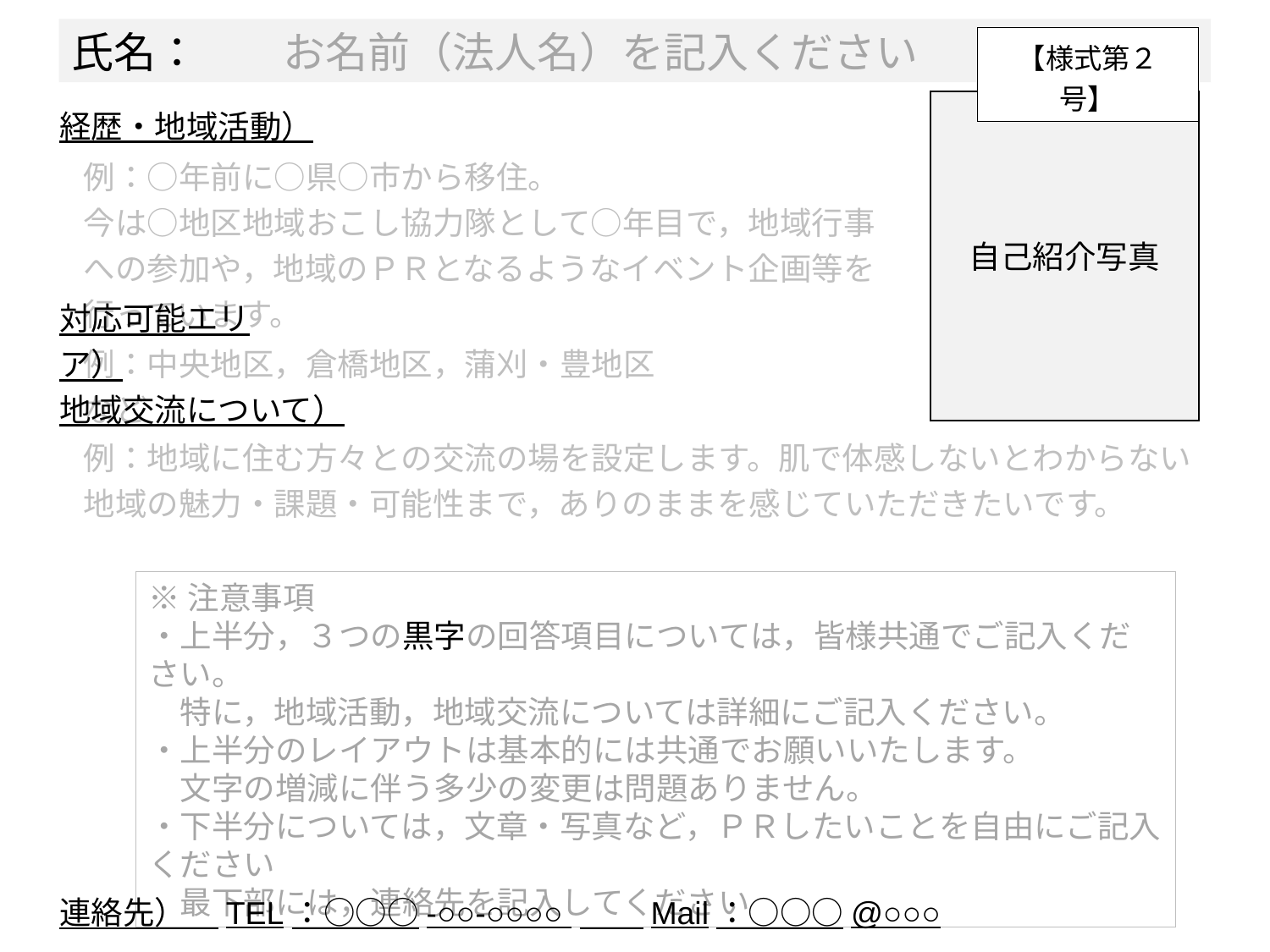

氏名：　　お名前（法人名）を記入ください
【様式第２号】
自己紹介写真
経歴・地域活動）
例：○年前に○県○市から移住。
今は○地区地域おこし協力隊として○年目で，地域行事への参加や，地域のＰＲとなるようなイベント企画等を行っています。
対応可能エリア）
例：中央地区，倉橋地区，蒲刈・豊地区　など
地域交流について）
例：地域に住む方々との交流の場を設定します。肌で体感しないとわからない地域の魅力・課題・可能性まで，ありのままを感じていただきたいです。
※注意事項
・上半分，３つの黒字の回答項目については，皆様共通でご記入ください。
　特に，地域活動，地域交流については詳細にご記入ください。
・上半分のレイアウトは基本的には共通でお願いいたします。
　文字の増減に伴う多少の変更は問題ありません。
・下半分については，文章・写真など，ＰＲしたいことを自由にご記入ください
　最下部には，連絡先を記入してください
連絡先）　TEL：○○○-○○-○○○○ 　　Mail：○○○@○○○